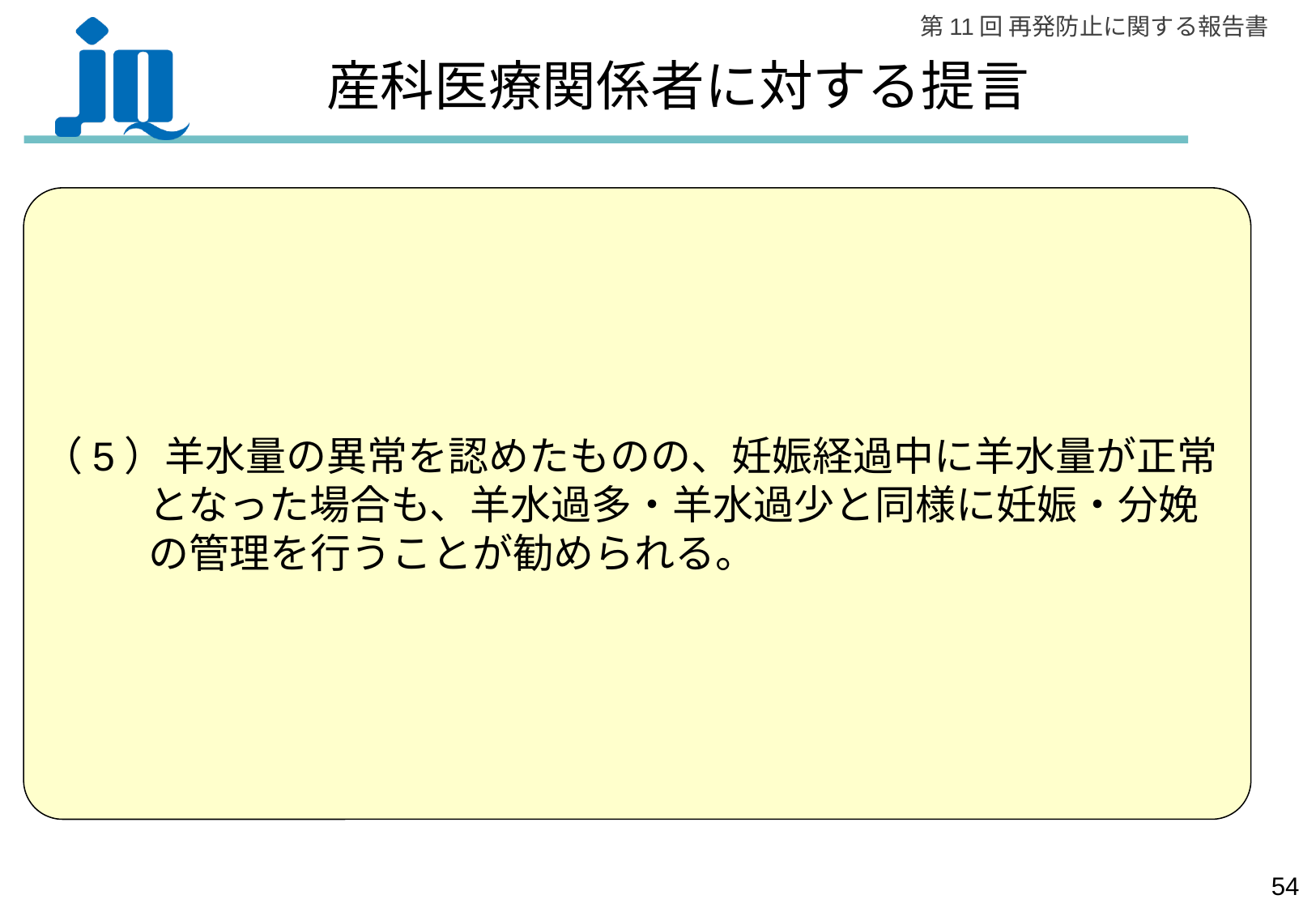

産科医療関係者に対する提言
（5）羊水量の異常を認めたものの、妊娠経過中に羊水量が正常となった場合も、羊水過多・羊水過少と同様に妊娠・分娩の管理を行うことが勧められる。
54